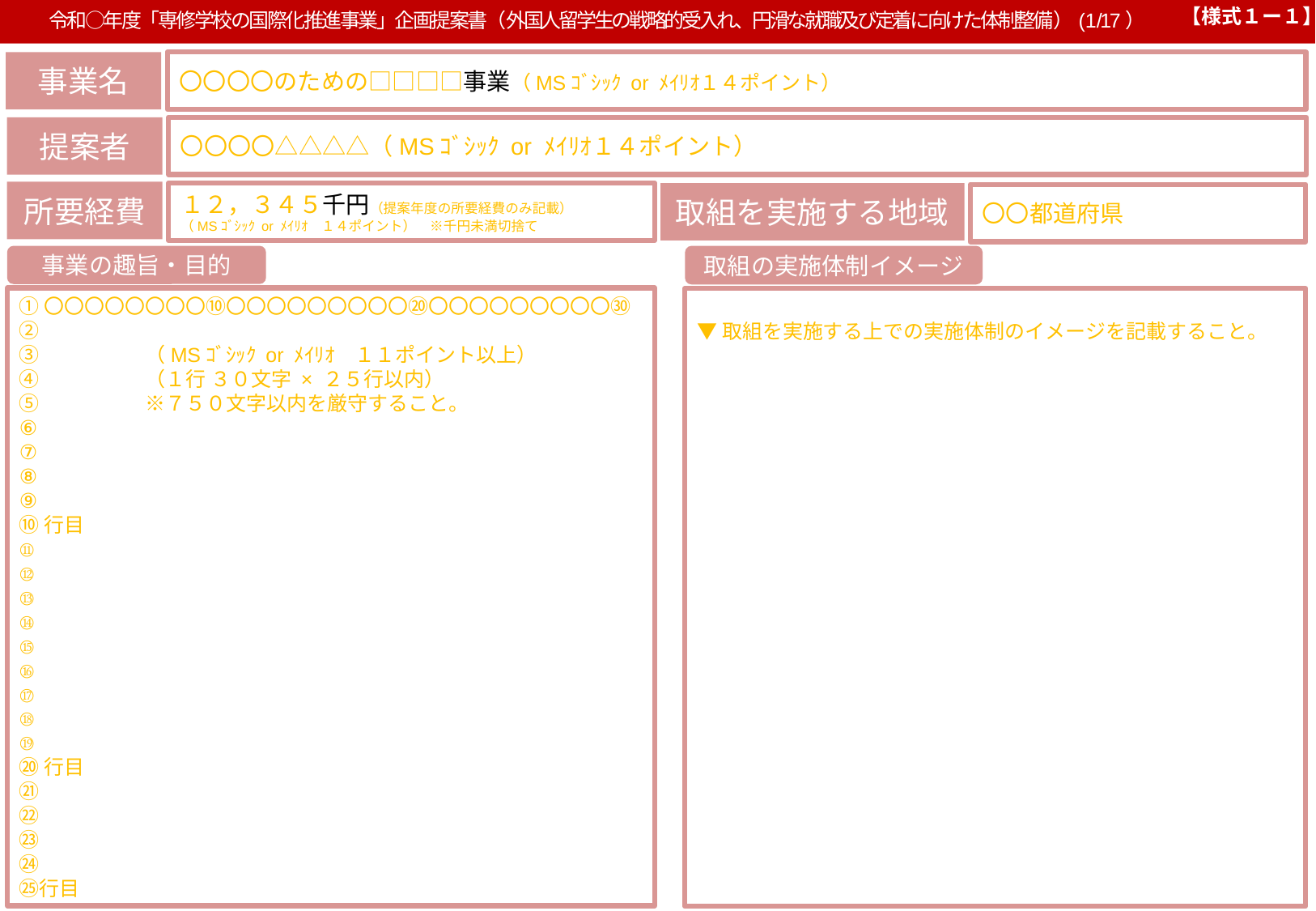

※「当該ページ／全体ページ数」を記載すること（以下同じ）
　（当該ページ数は自動的に入力されます。
　全体ページは置換機能で変換すれば一括で変更できます）

【様式１ー１】
令和○年度「専修学校の国際化推進事業」企画提案書（外国人留学生の戦略的受入れ、円滑な就職及び定着に向けた体制整備）(1/17）
事業名
〇〇〇〇のための□□□□事業（MSｺﾞｼｯｸ or ﾒｲﾘｵ１４ポイント）
提案者
〇〇〇〇△△△△（MSｺﾞｼｯｸ or ﾒｲﾘｵ１４ポイント）
所要経費
１２，３４５千円（提案年度の所要経費のみ記載）
（MSｺﾞｼｯｸ or ﾒｲﾘｵ　１４ポイント）　※千円未満切捨て
取組を実施する地域
〇〇都道府県
事業の趣旨・目的
取組の実施体制イメージ
①〇〇〇〇〇〇〇〇⑩〇〇〇〇〇〇〇〇〇⑳〇〇〇〇〇〇〇〇〇㉚
②
③　　　　　（MSｺﾞｼｯｸ or ﾒｲﾘｵ　１１ポイント以上）
④　　　　　（１行 ３０文字 × ２５行以内）
⑤　　　　　※７５０文字以内を厳守すること。
⑥
⑦
⑧
⑨
⑩行目
⑪
⑫
⑬
⑭
⑮
⑯
⑰
⑱
⑲
⑳行目
㉑
㉒
㉓
㉔
㉕行目

▼取組を実施する上での実施体制のイメージを記載すること。